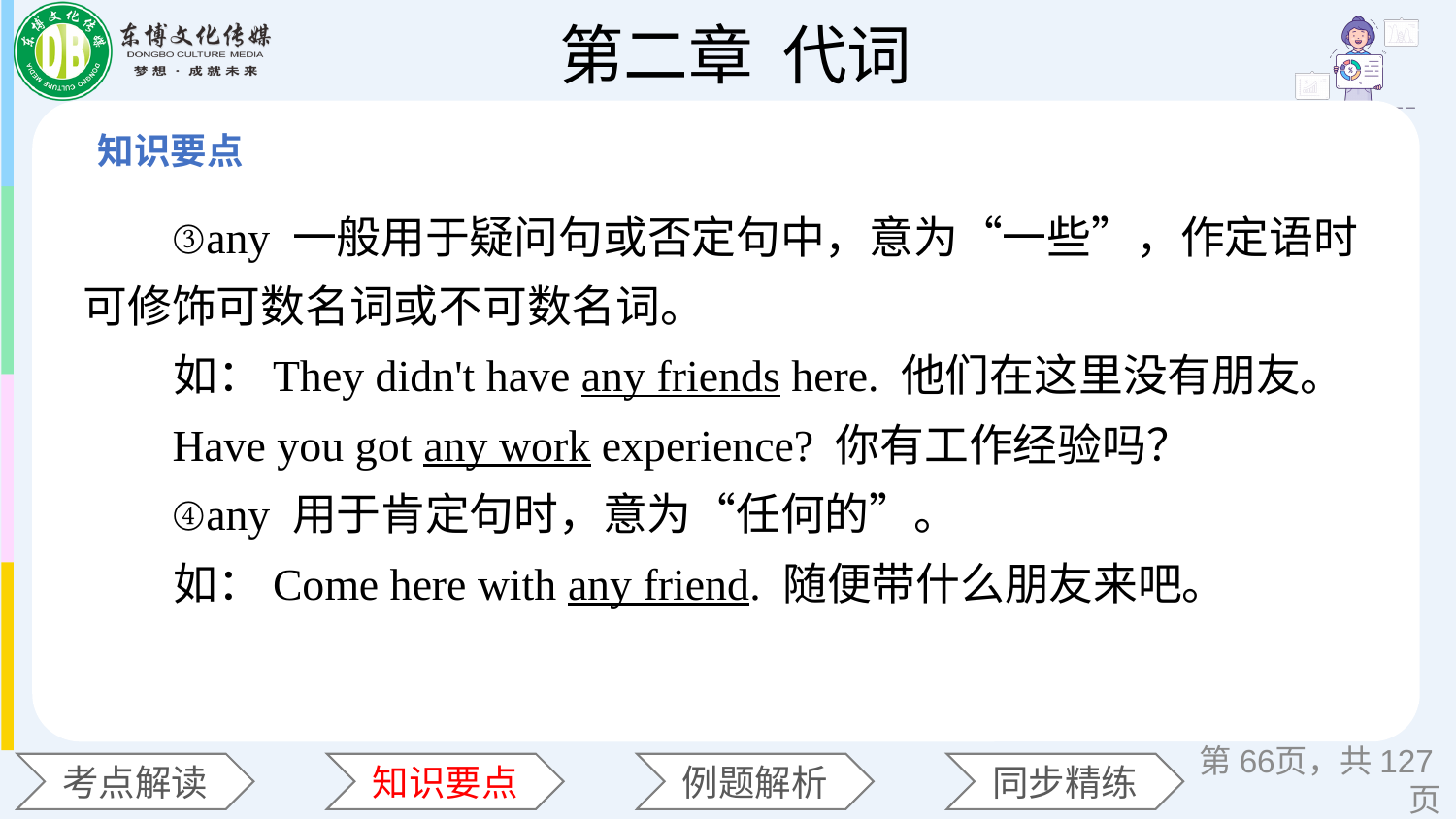

③any 一般用于疑问句或否定句中，意为“一些”，作定语时可修饰可数名词或不可数名词。
        如：They didn't have any friends here. 他们在这里没有朋友。
        Have you got any work experience? 你有工作经验吗？
        ④any 用于肯定句时，意为“任何的”。
        如：Come here with any friend. 随便带什么朋友来吧。

第66页，共127页